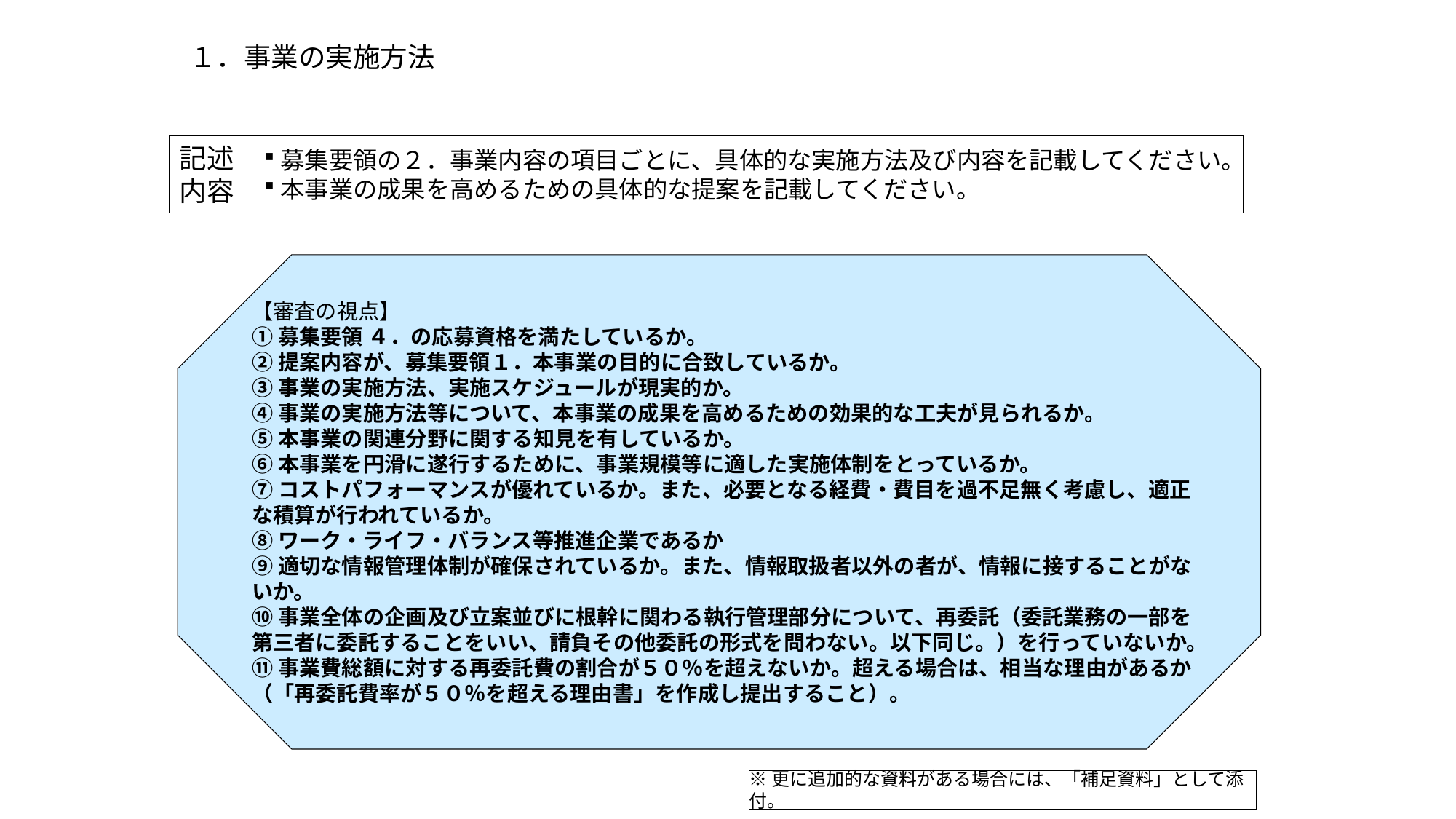

# １．事業の実施方法
募集要領の２．事業内容の項目ごとに、具体的な実施方法及び内容を記載してください。
本事業の成果を高めるための具体的な提案を記載してください。
記述内容
【審査の視点】
①募集要領 ４．の応募資格を満たしているか。
②提案内容が、募集要領１．本事業の目的に合致しているか。
③事業の実施方法、実施スケジュールが現実的か。
④事業の実施方法等について、本事業の成果を高めるための効果的な工夫が見られるか。
⑤本事業の関連分野に関する知見を有しているか。
⑥本事業を円滑に遂行するために、事業規模等に適した実施体制をとっているか。
⑦コストパフォーマンスが優れているか。また、必要となる経費・費目を過不足無く考慮し、適正な積算が行われているか。
⑧ワーク・ライフ・バランス等推進企業であるか
⑨適切な情報管理体制が確保されているか。また、情報取扱者以外の者が、情報に接することがないか。
⑩事業全体の企画及び立案並びに根幹に関わる執行管理部分について、再委託（委託業務の一部を第三者に委託することをいい、請負その他委託の形式を問わない。以下同じ。）を行っていないか。
⑪事業費総額に対する再委託費の割合が５０％を超えないか。超える場合は、相当な理由があるか（「再委託費率が５０％を超える理由書」を作成し提出すること）。
※更に追加的な資料がある場合には、「補足資料」として添付。